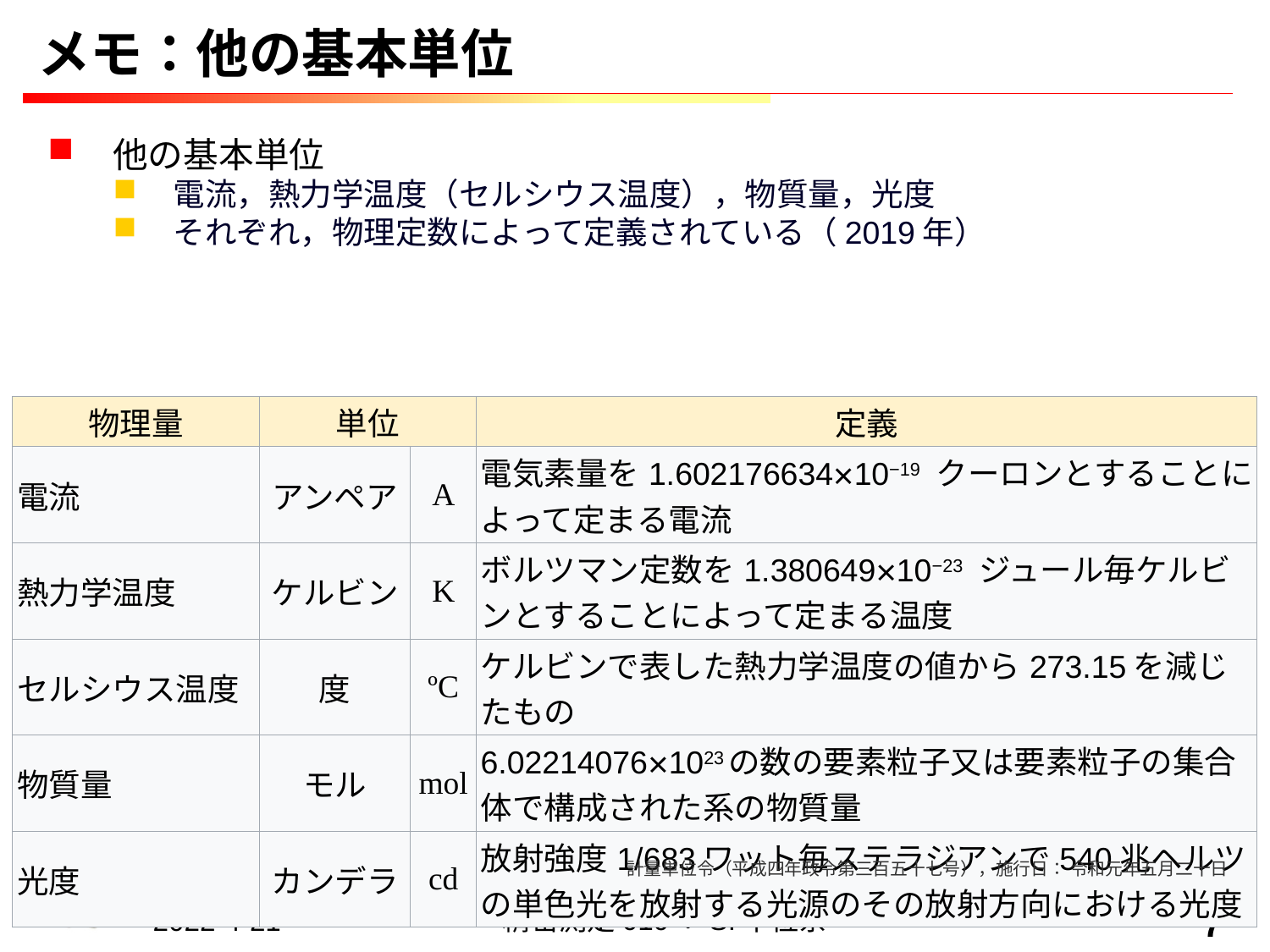

# メモ：他の基本単位
他の基本単位
電流，熱力学温度（セルシウス温度），物質量，光度
それぞれ，物理定数によって定義されている（2019年）
| 物理量 | 単位 |  | 定義 |
| --- | --- | --- | --- |
| 電流 | アンペア | A | 電気素量を1.602176634×10−19 クーロンとすることによって定まる電流 |
| 熱力学温度 | ケルビン | K | ボルツマン定数を1.380649×10−23 ジュール毎ケルビンとすることによって定まる温度 |
| セルシウス温度 | 度 | ºC | ケルビンで表した熱力学温度の値から273.15を減じたもの |
| 物質量 | モル | mol | 6.02214076×1023の数の要素粒子又は要素粒子の集合体で構成された系の物質量 |
| 光度 | カンデラ | cd | 放射強度1/683ワット毎ステラジアンで540兆ヘルツの単色光を放射する光源のその放射方向における光度 |
計量単位令（平成四年政令第三百五十七号），施行日： 令和元年五月二十日
精密測定01c：SI単位系
7
2022-4-21